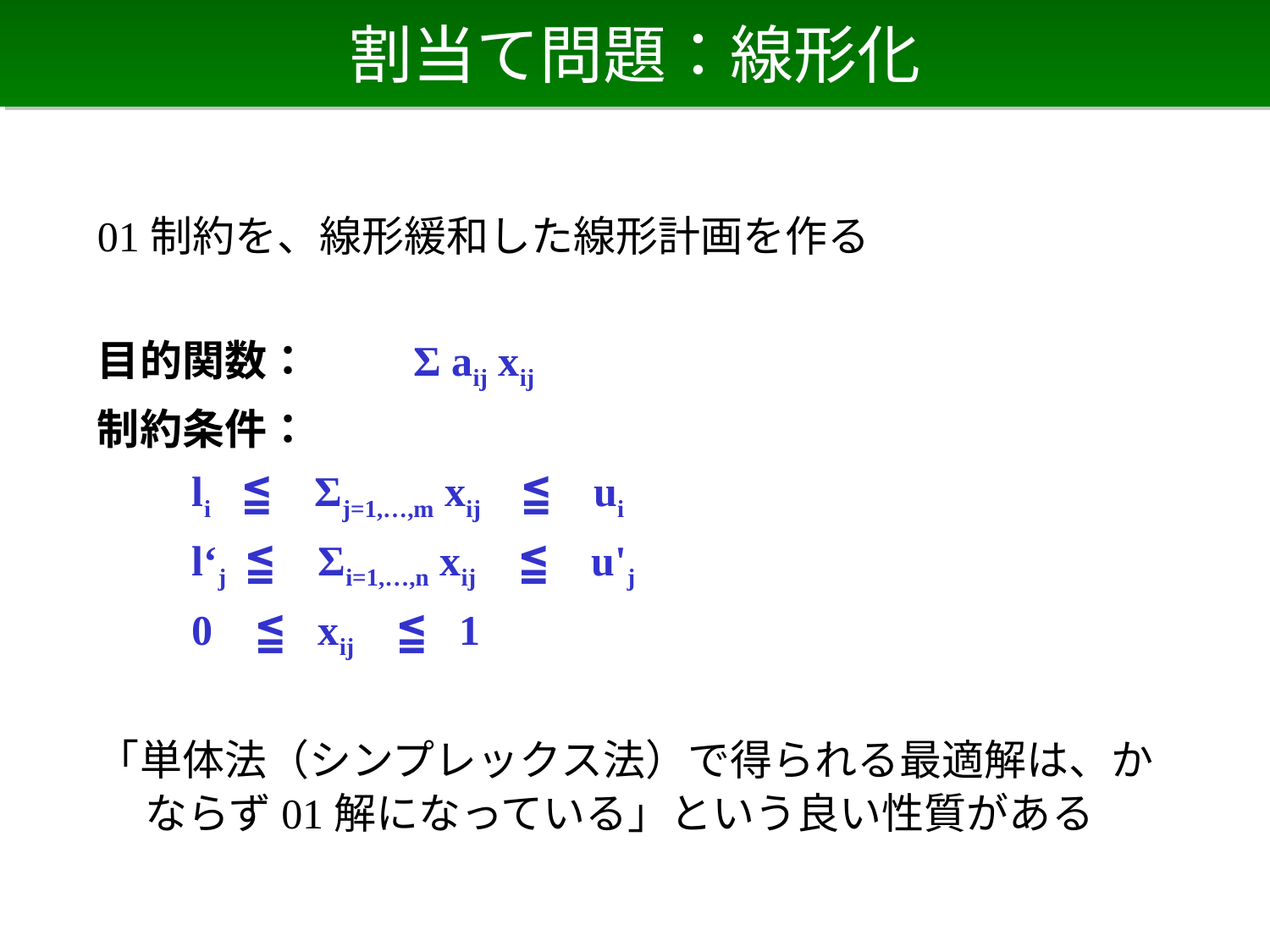

# 割当て問題：線形化
01制約を、線形緩和した線形計画を作る

目的関数：　　 Σ aij xij
制約条件：
　　li     ≦    Σj=1,…,m xij     ≦    ui
　　l‘j   ≦    Σi=1,…,n xij    ≦    u'j
　　0    ≦   xij    ≦   1

「単体法（シンプレックス法）で得られる最適解は、かならず01解になっている」という良い性質がある